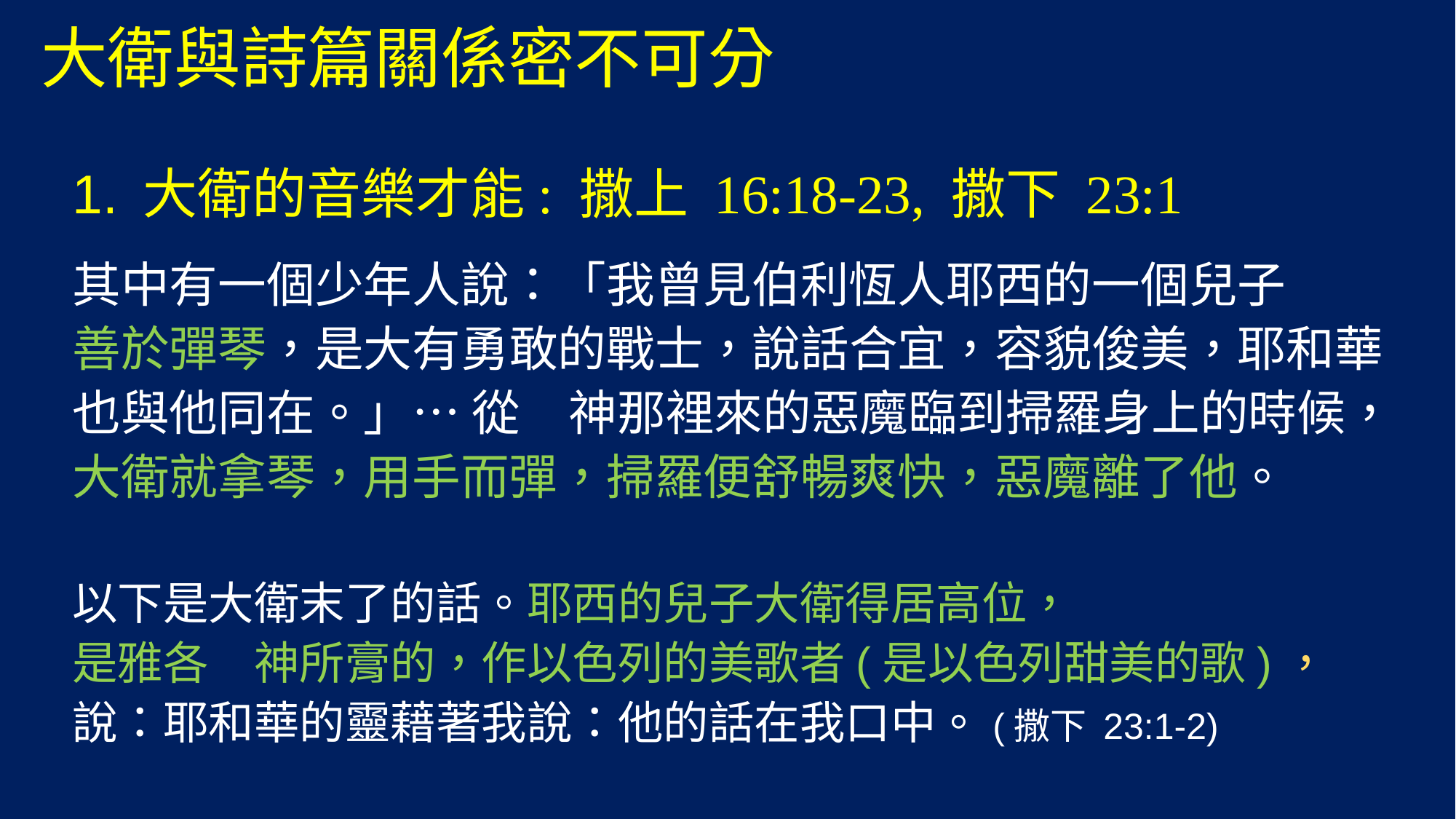

# 大衛與詩篇關係密不可分
 大衛的音樂才能: 撒上 16:18-23, 撒下 23:1

其中有一個少年人說：「我曾見伯利恆人耶西的一個兒子
善於彈琴，是大有勇敢的戰士，說話合宜，容貌俊美，耶和華也與他同在。」… 從　神那裡來的惡魔臨到掃羅身上的時候，大衛就拿琴，用手而彈，掃羅便舒暢爽快，惡魔離了他。

以下是大衛末了的話。耶西的兒子大衛得居高位，
是雅各　神所膏的，作以色列的美歌者(是以色列甜美的歌)，
說：耶和華的靈藉著我說：他的話在我口中。(撒下 23:1-2)